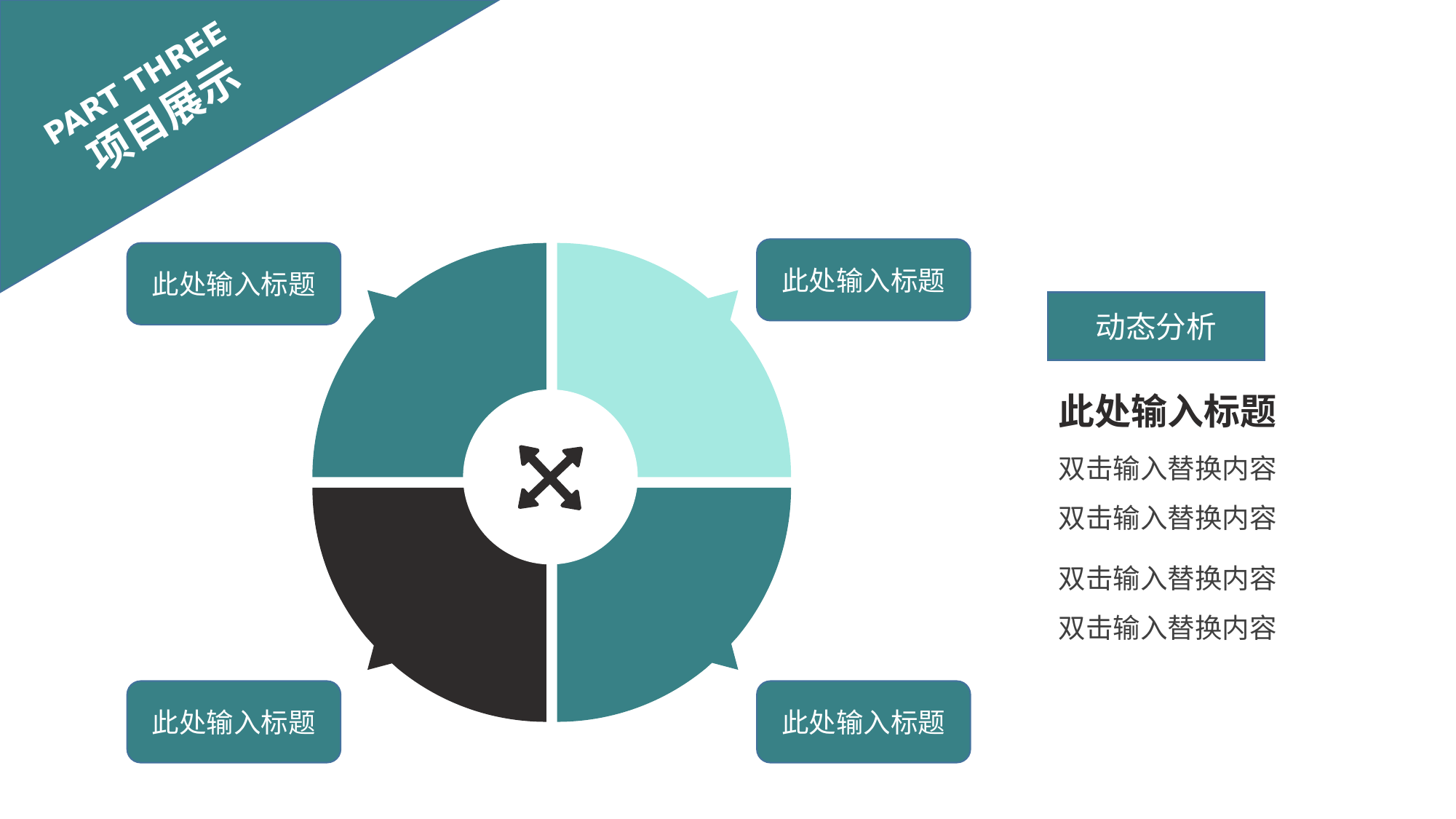

PART THREE
  项目展示
此处输入标题
此处输入标题

动态分析
此处输入标题

双击输入替换内容双击输入替换内容

双击输入替换内容双击输入替换内容
此处输入标题
此处输入标题